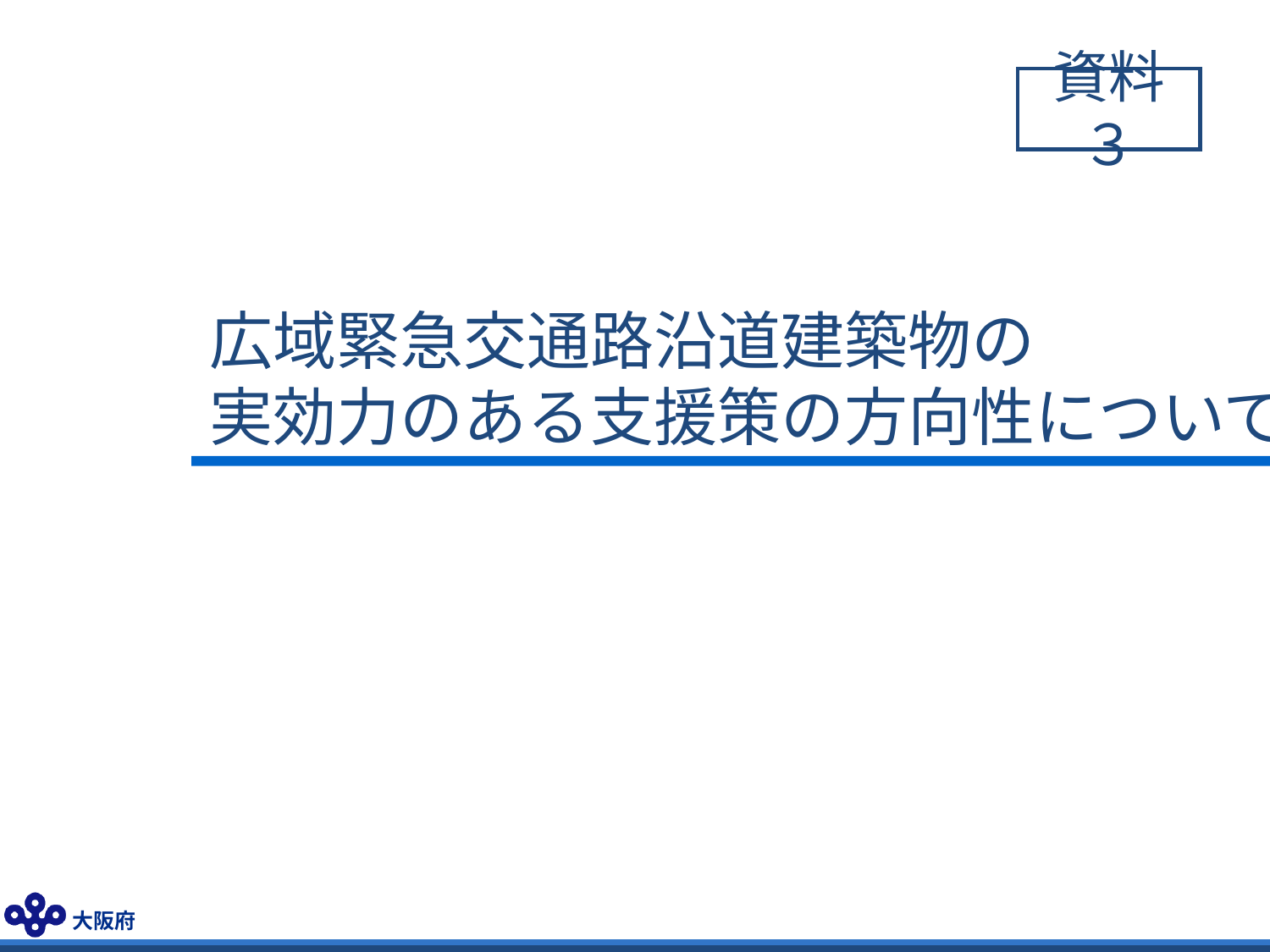

資料３
# 広域緊急交通路沿道建築物の 実効力のある支援策の方向性について